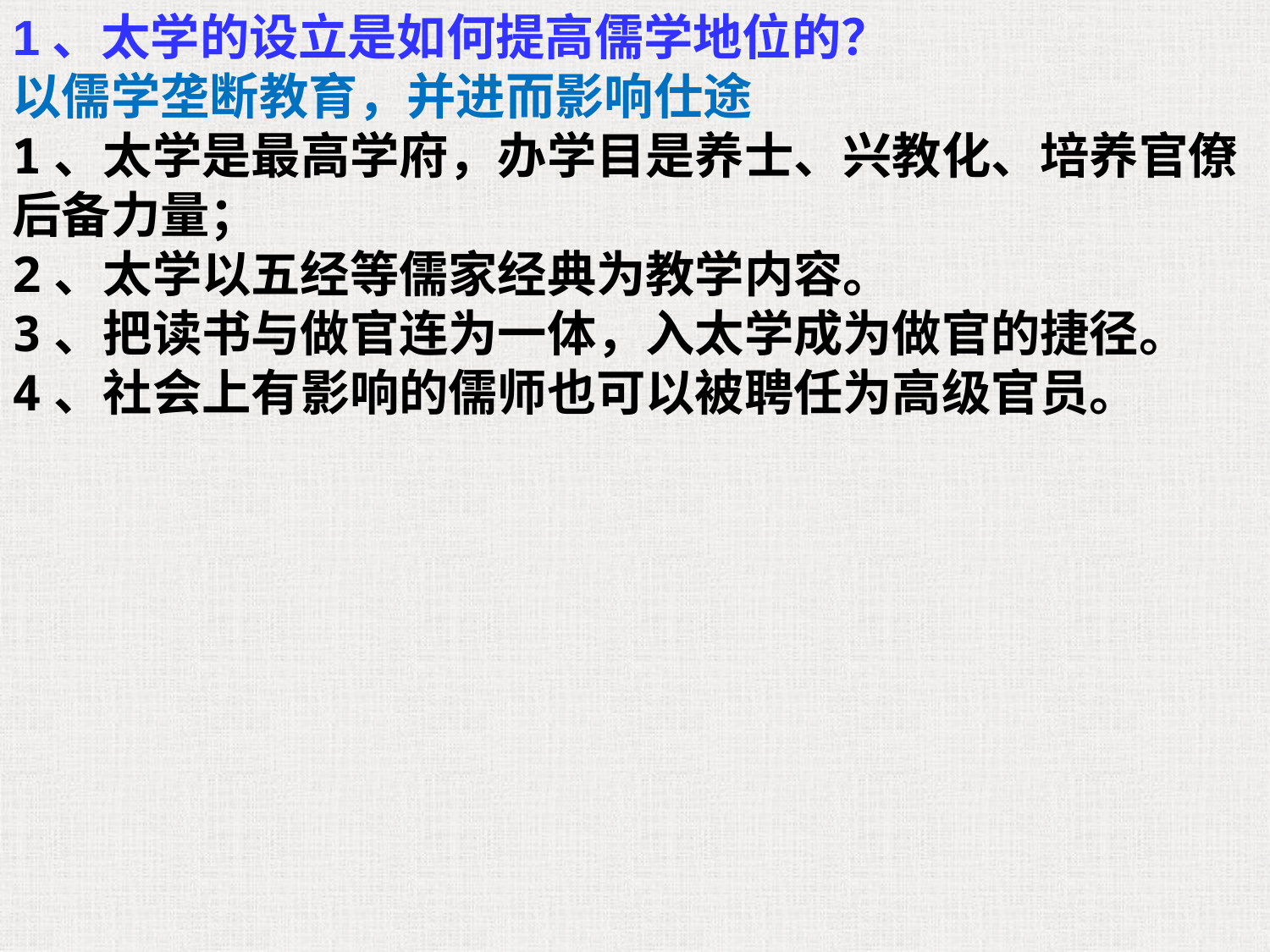

1、太学的设立是如何提高儒学地位的？
以儒学垄断教育，并进而影响仕途
1、太学是最高学府，办学目是养士、兴教化、培养官僚后备力量；
2、太学以五经等儒家经典为教学内容。
3、把读书与做官连为一体，入太学成为做官的捷径。
4、社会上有影响的儒师也可以被聘任为高级官员。